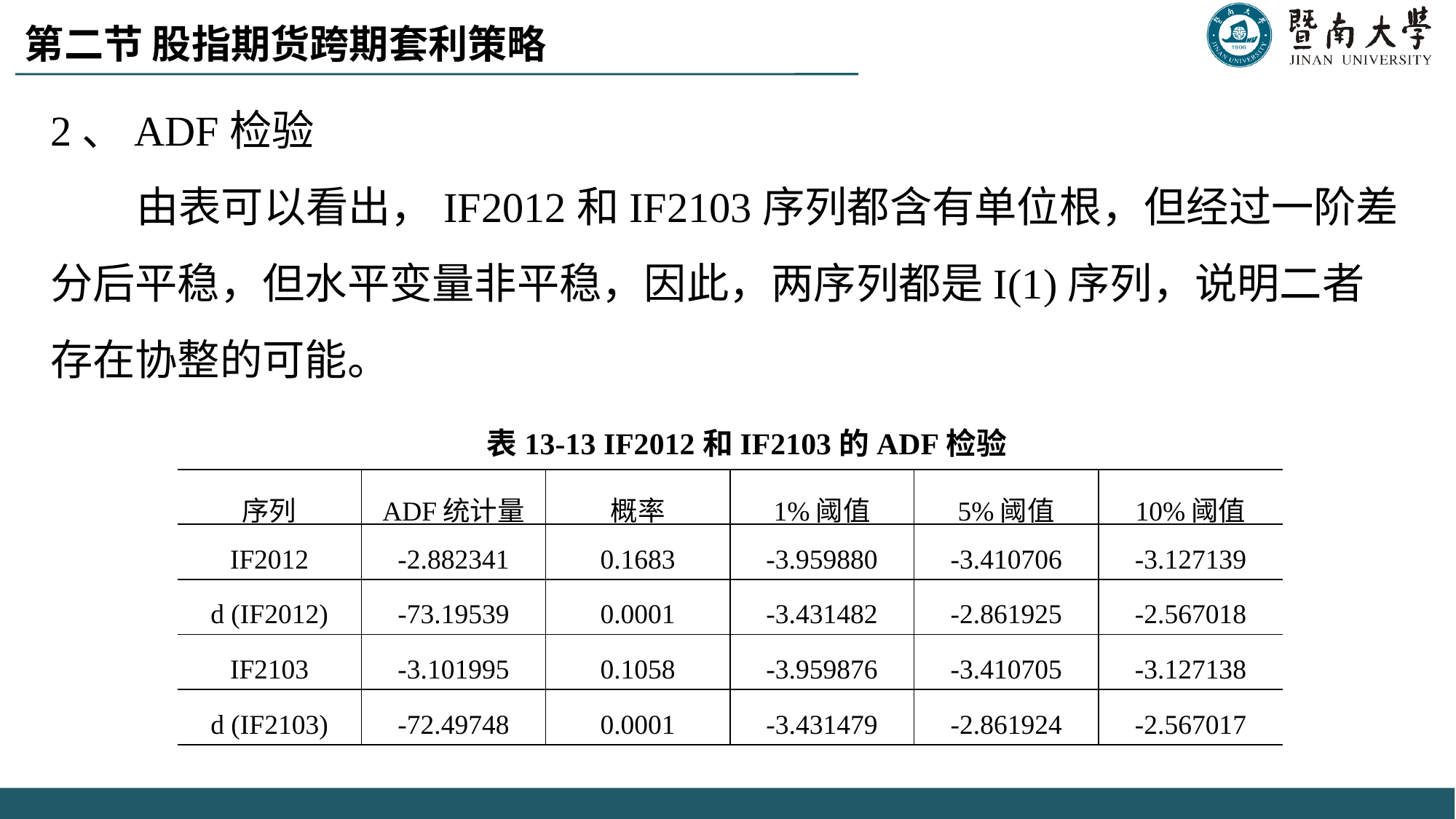

第二节 股指期货跨期套利策略
2、ADF检验
        由表可以看出，IF2012和IF2103序列都含有单位根，但经过一阶差分后平稳，但水平变量非平稳，因此，两序列都是I(1)序列，说明二者存在协整的可能。

表13-13 IF2012和IF2103的ADF检验
| 序列 | ADF统计量 | 概率 | 1%阈值 | 5%阈值 | 10%阈值 |
| --- | --- | --- | --- | --- | --- |
| IF2012 | -2.882341 | 0.1683 | -3.959880 | -3.410706 | -3.127139 |
| d (IF2012) | -73.19539 | 0.0001 | -3.431482 | -2.861925 | -2.567018 |
| IF2103 | -3.101995 | 0.1058 | -3.959876 | -3.410705 | -3.127138 |
| d (IF2103) | -72.49748 | 0.0001 | -3.431479 | -2.861924 | -2.567017 |